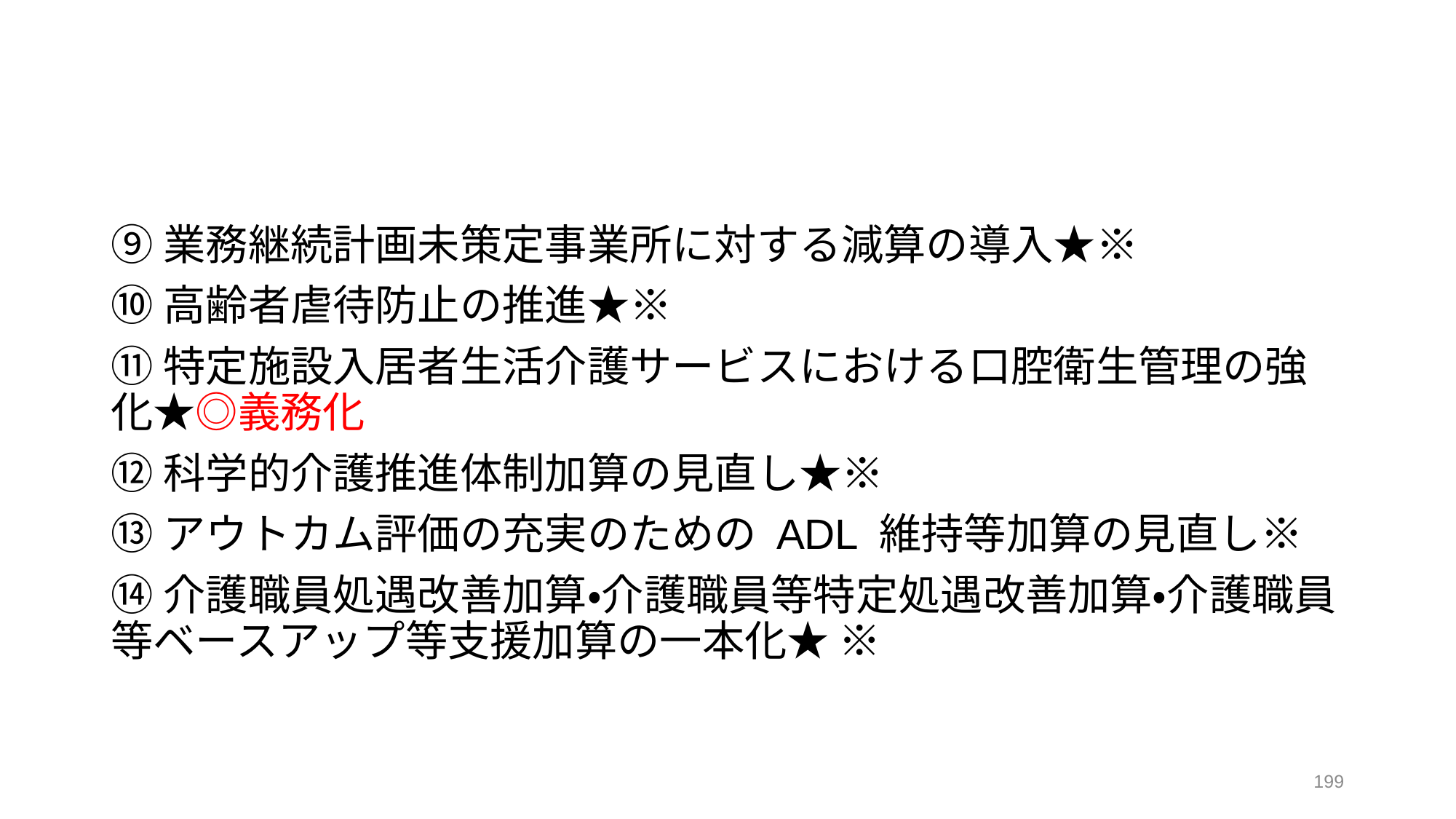

#
⑨業務継続計画未策定事業所に対する減算の導入★※
⑩高齢者虐待防止の推進★※
⑪特定施設入居者生活介護サービスにおける口腔衛生管理の強化★◎義務化
⑫科学的介護推進体制加算の見直し★※
⑬アウトカム評価の充実のための ADL 維持等加算の見直し※
⑭介護職員処遇改善加算・介護職員等特定処遇改善加算・介護職員等ベースアップ等支援加算の一本化★ ※
199